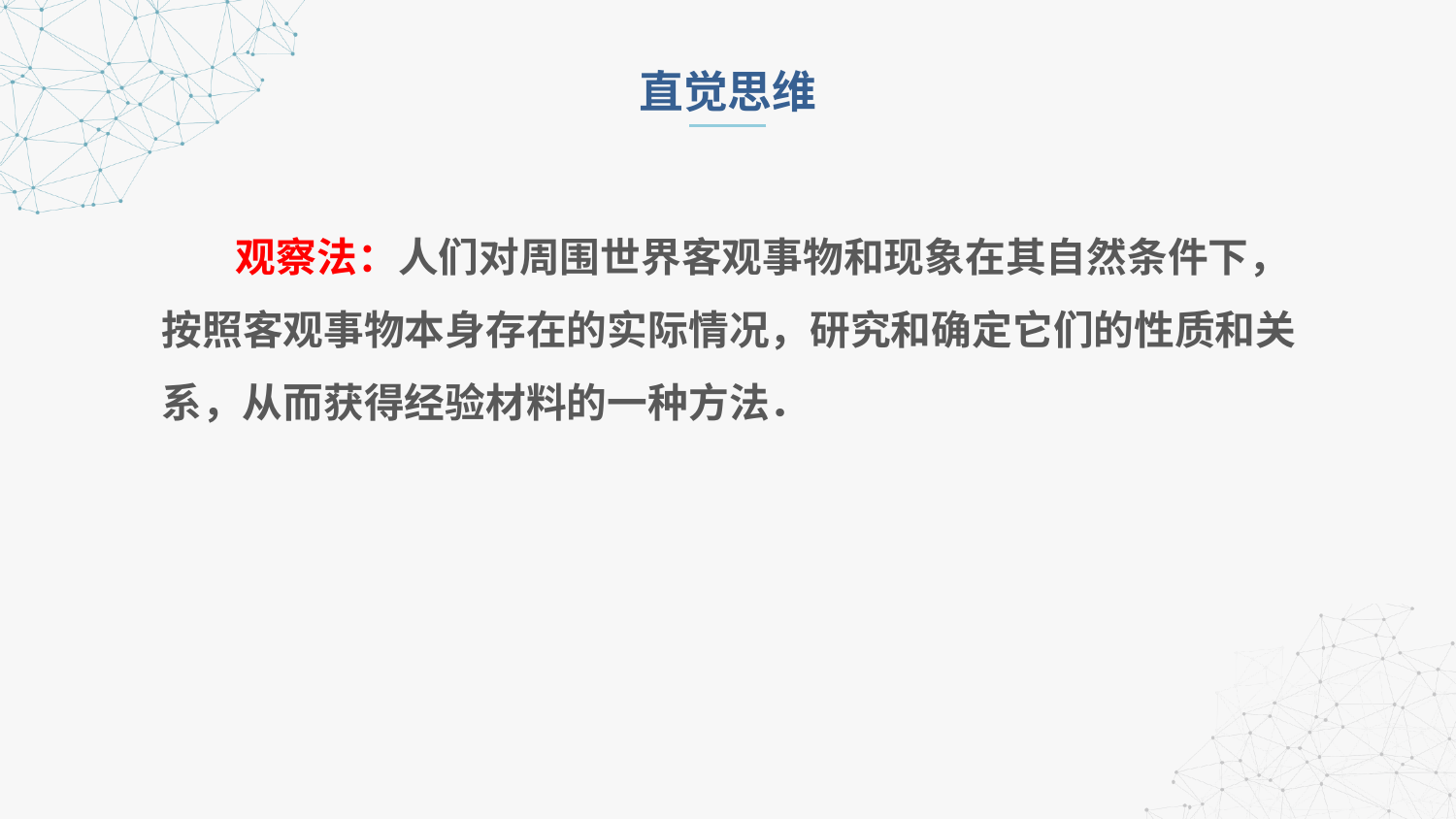

直觉思维
       观察法：人们对周围世界客观事物和现象在其自然条件下，按照客观事物本身存在的实际情况，研究和确定它们的性质和关系，从而获得经验材料的一种方法．